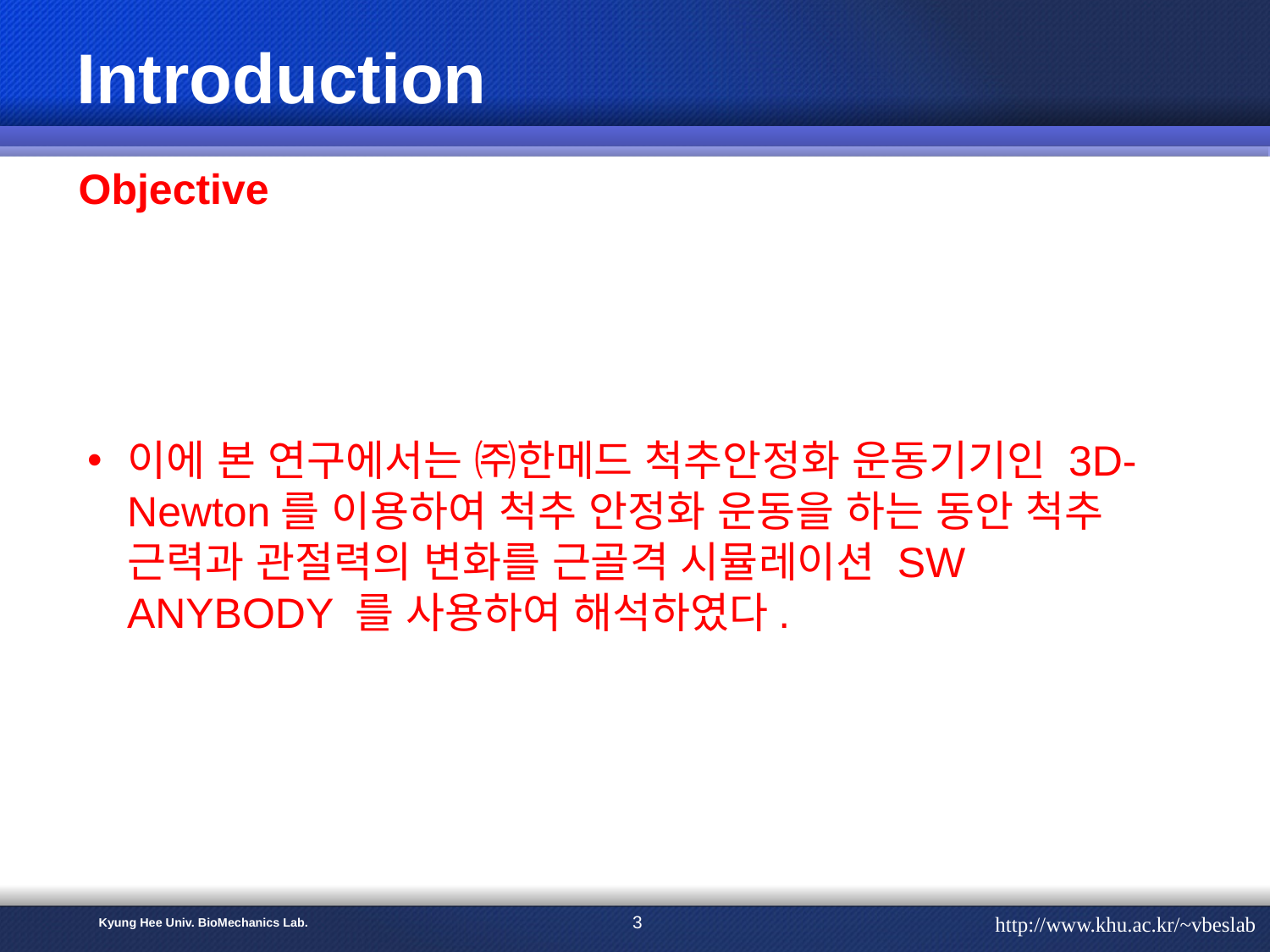

# Introduction
Objective
이에 본 연구에서는 ㈜한메드 척추안정화 운동기기인 3D-Newton를 이용하여 척추 안정화 운동을 하는 동안 척추 근력과 관절력의 변화를 근골격 시뮬레이션 SW ANYBODY 를 사용하여 해석하였다.